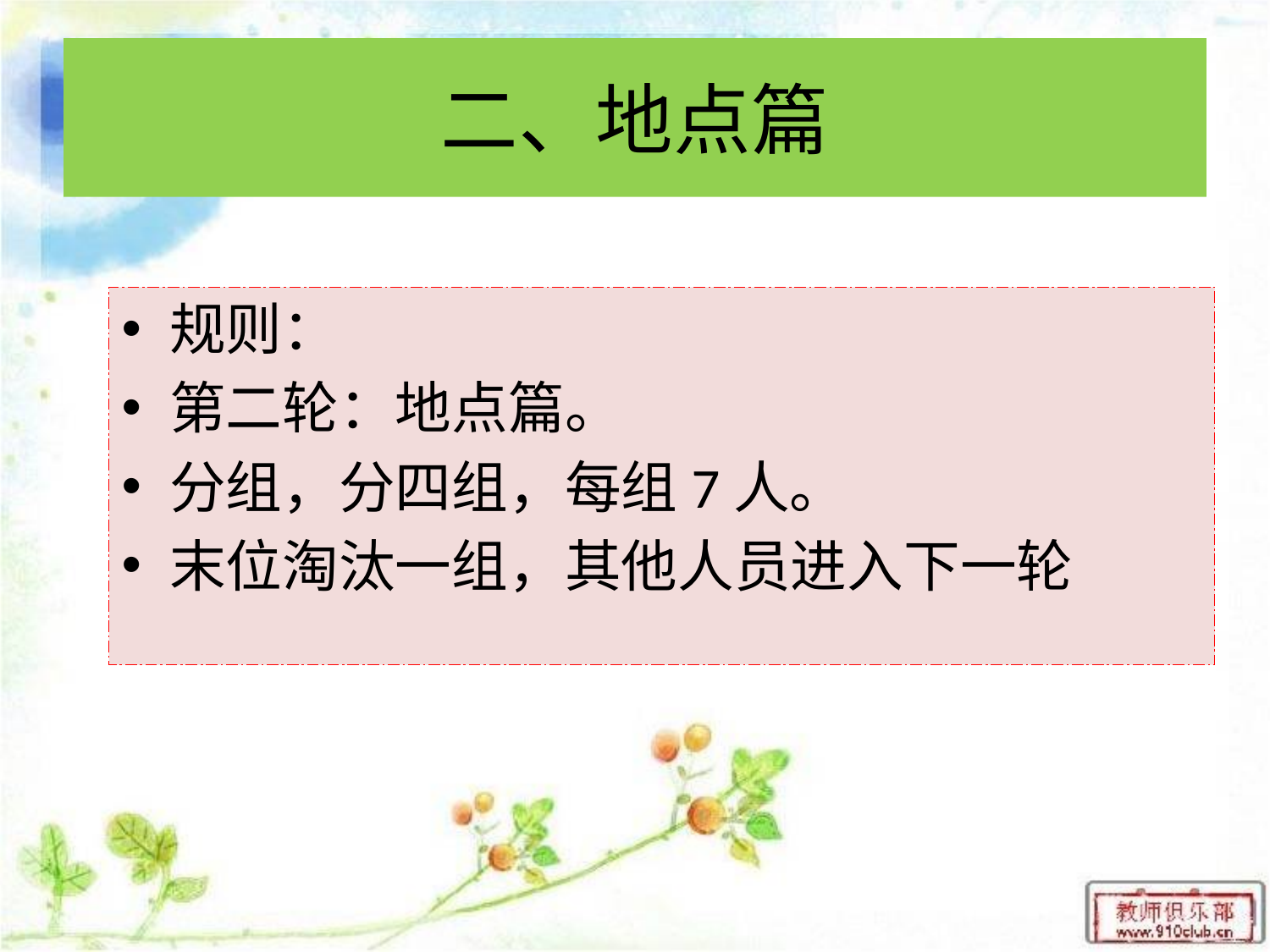

# 二、地点篇
规则：
第二轮：地点篇。
分组，分四组，每组7人。
末位淘汰一组，其他人员进入下一轮